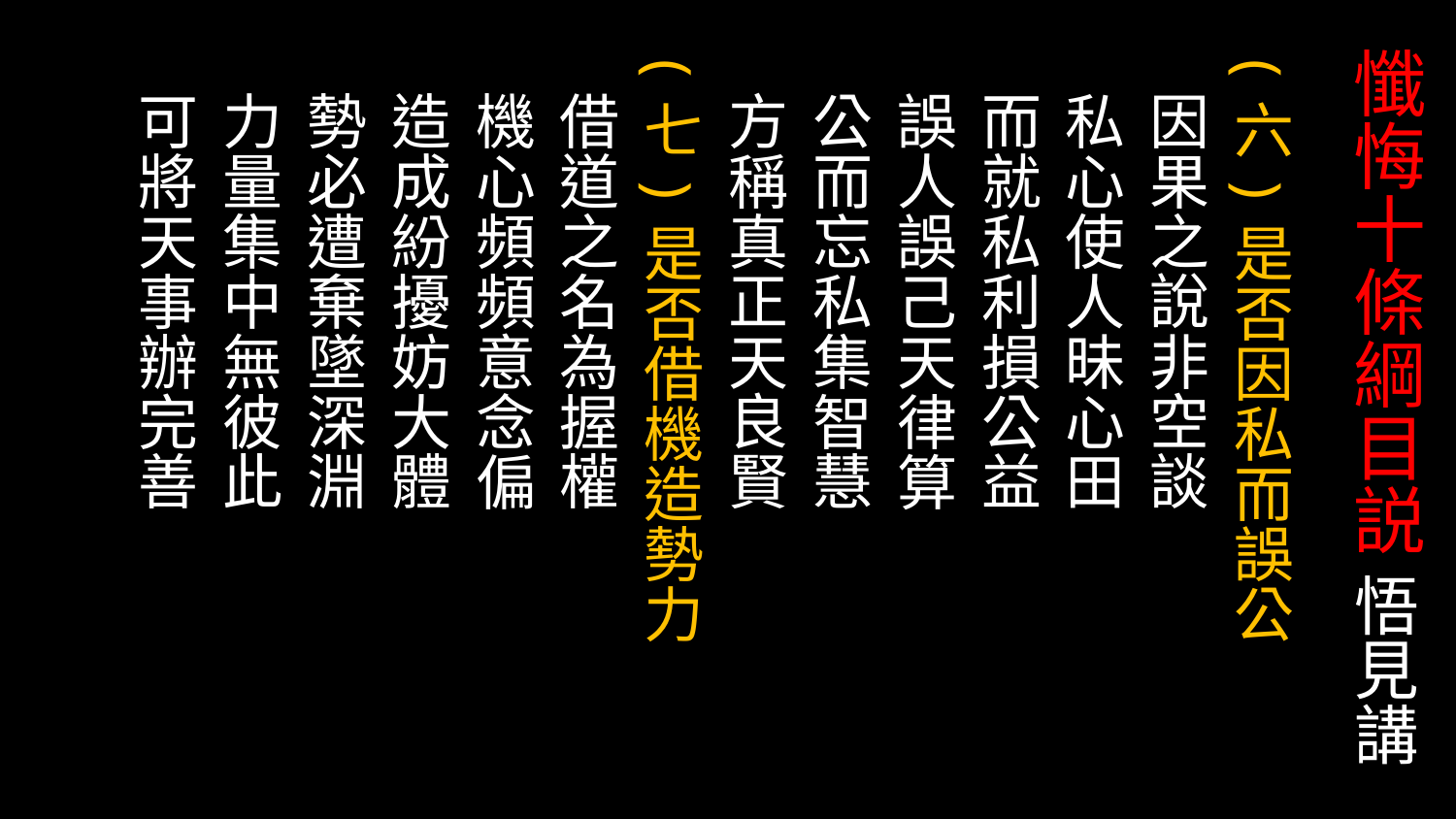

# 懺悔十條綱目説 悟見講
(六)是否因私而誤公
  因果之說非空談
  私心使人昧心田
  而就私利損公益
  誤人誤己天律算
  公而忘私集智慧
  方稱真正天良賢
(七)是否借機造勢力
  借道之名為握權
  機心頻頻意念偏
  造成紛擾妨大體
  勢必遭棄墜深淵
  力量集中無彼此
  可將天事辦完善